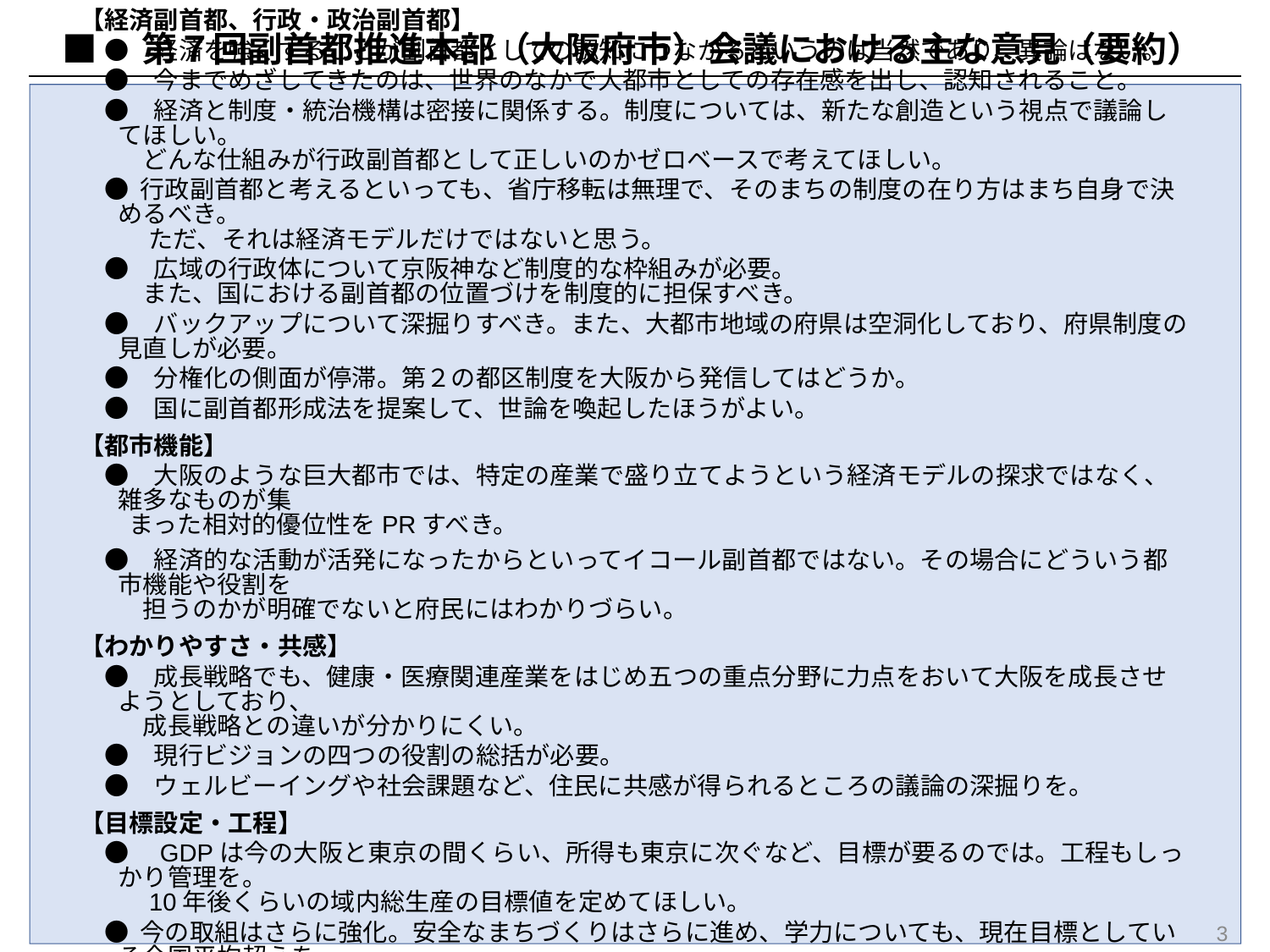

■　第７回副首都推進本部（大阪府市）会議における主な意見（要約）

【経済副首都、行政・政治副首都】
　●　経済を強くすることが副首都としての認知につながるというのは当然であり、異論はない。
　●　今までめざしてきたのは、世界のなかで大都市としての存在感を出し、認知されること。
　●　経済と制度・統治機構は密接に関係する。制度については、新たな創造という視点で議論してほしい。
　どんな仕組みが行政副首都として正しいのかゼロベースで考えてほしい。
　●  行政副首都と考えるといっても、省庁移転は無理で、そのまちの制度の在り方はまち自身で決めるべき。
　 ただ、それは経済モデルだけではないと思う。
　●　広域の行政体について京阪神など制度的な枠組みが必要。
　また、国における副首都の位置づけを制度的に担保すべき。
　●　バックアップについて深掘りすべき。また、大都市地域の府県は空洞化しており、府県制度の見直しが必要。
　●　分権化の側面が停滞。第２の都区制度を大阪から発信してはどうか。
　●　国に副首都形成法を提案して、世論を喚起したほうがよい。
【都市機能】
　●　大阪のような巨大都市では、特定の産業で盛り立てようという経済モデルの探求ではなく、雑多なものが集
  まった相対的優位性をPRすべき。
　●　経済的な活動が活発になったからといってイコール副首都ではない。その場合にどういう都市機能や役割を
　担うのかが明確でないと府民にはわかりづらい。
【わかりやすさ・共感】
　●　成長戦略でも、健康・医療関連産業をはじめ五つの重点分野に力点をおいて大阪を成長させようとしており、
　成長戦略との違いが分かりにくい。
　●　現行ビジョンの四つの役割の総括が必要。
　●　ウェルビーイングや社会課題など、住民に共感が得られるところの議論の深掘りを。
【目標設定・工程】
　●　GDPは今の大阪と東京の間くらい、所得も東京に次ぐなど、目標が要るのでは。工程もしっかり管理を。　　 　
　10年後くらいの域内総生産の目標値を定めてほしい。
　●  今の取組はさらに強化。安全なまちづくりはさらに進め、学力についても、現在目標としている全国平均超えを
　めざして引き続き取り組むべき。
　●　どういう工程でやっていくのか、といったことや、到達点の検証もしっかり行ってほしい。

3